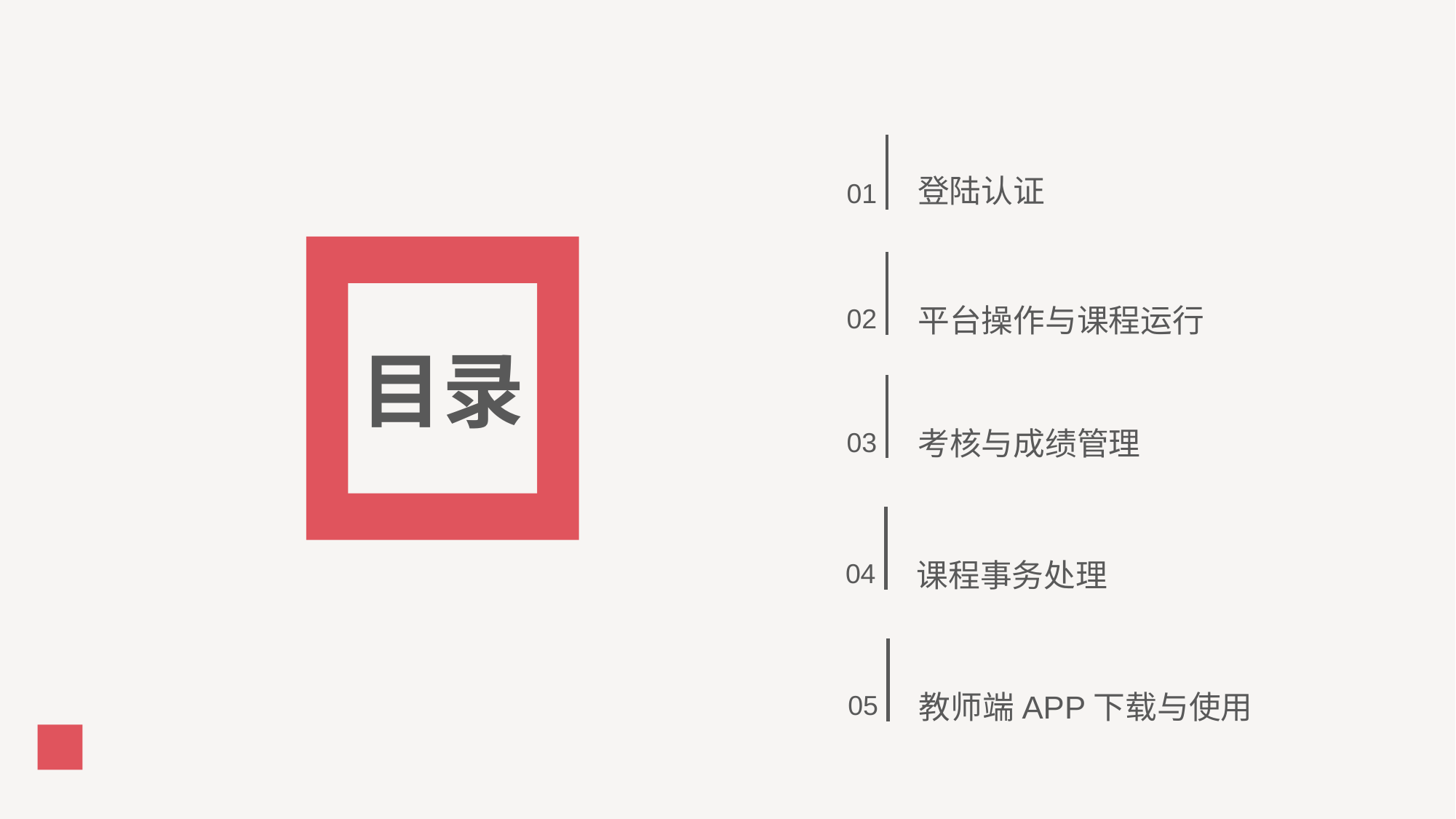

登陆认证
01

02
平台操作与课程运行
目录
03
考核与成绩管理
04
课程事务处理
05
教师端APP下载与使用